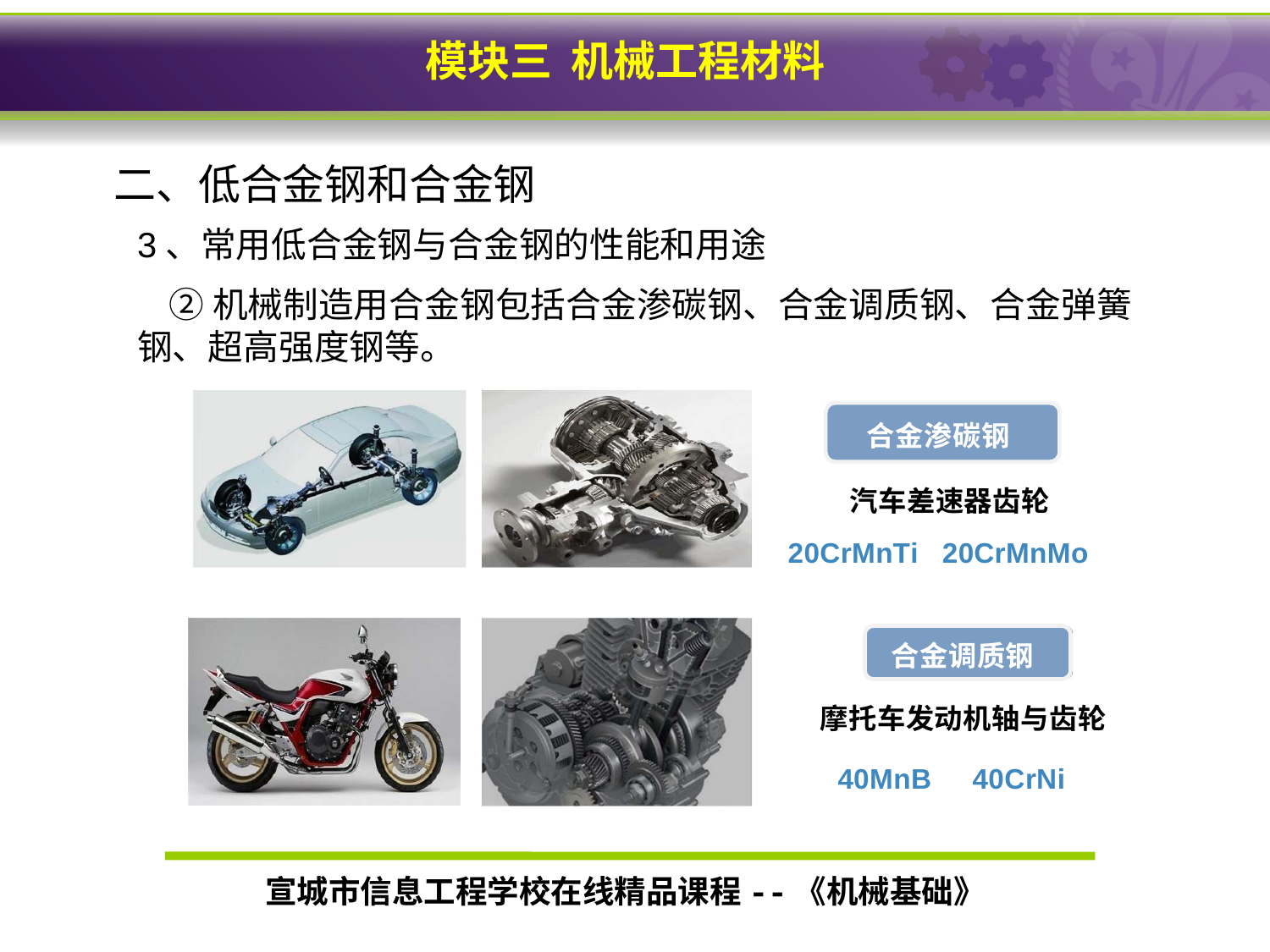

# 二、低合金钢和合金钢
3、常用低合金钢与合金钢的性能和用途
    ②机械制造用合金钢包括合金渗碳钢、合金调质钢、合金弹簧钢、超高强度钢等。

合金渗碳钢
汽车差速器齿轮
     20CrMnTi   20CrMnMo

合金调质钢
摩托车发动机轴与齿轮       40MnB     40CrNi